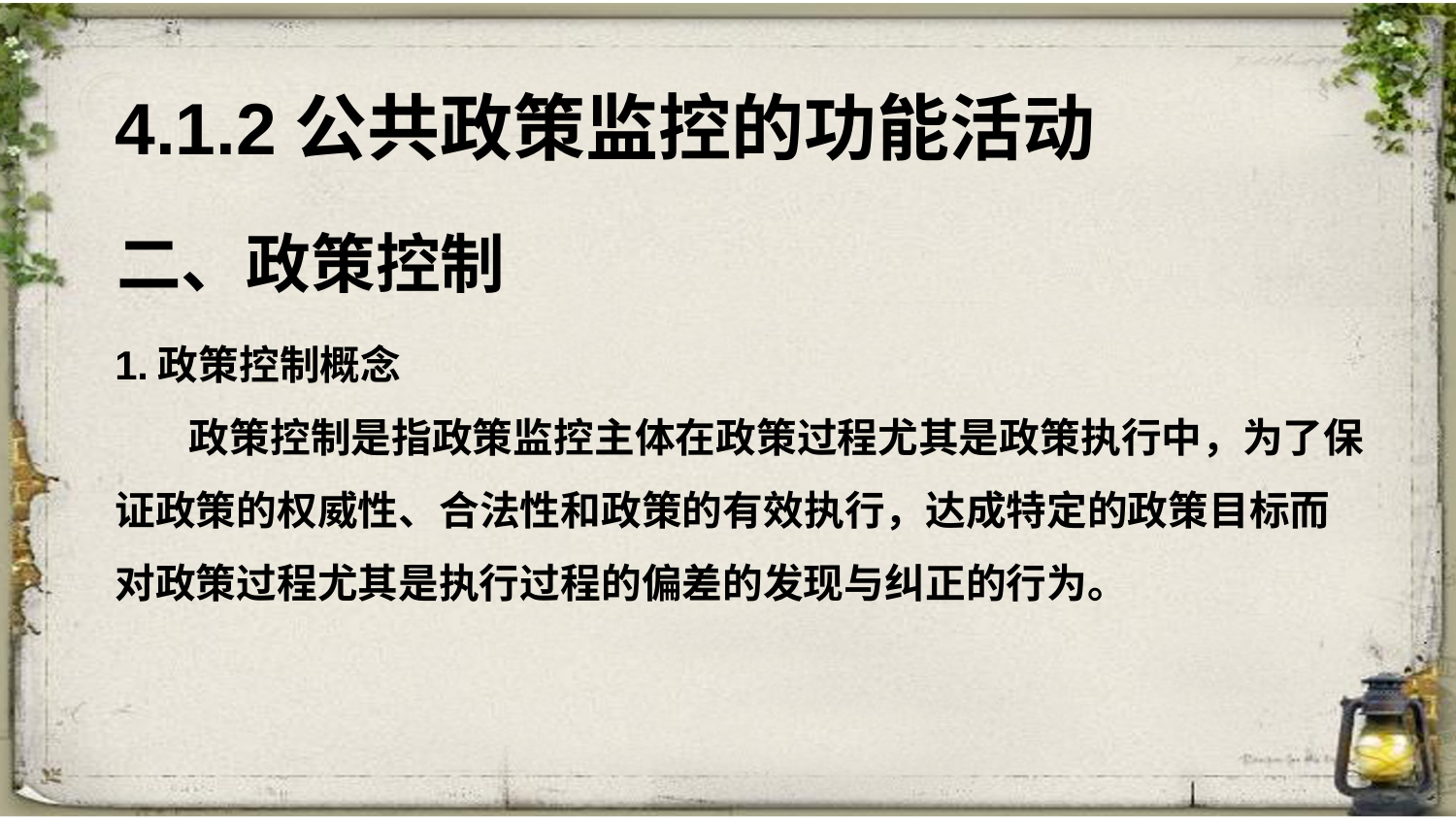

4.1.2公共政策监控的功能活动
二、政策控制
1.政策控制概念
       政策控制是指政策监控主体在政策过程尤其是政策执行中，为了保证政策的权威性、合法性和政策的有效执行，达成特定的政策目标而对政策过程尤其是执行过程的偏差的发现与纠正的行为。